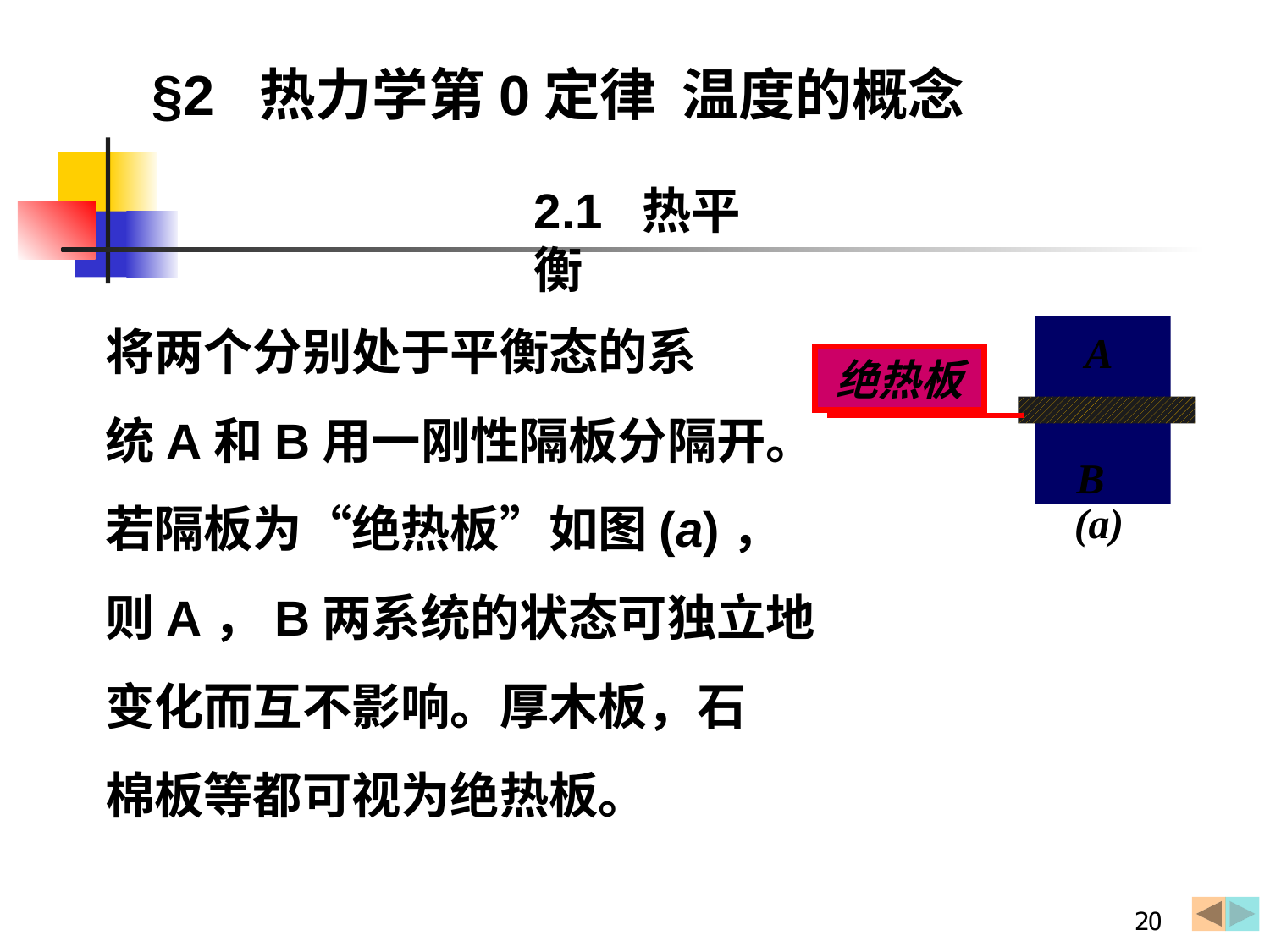

§2  热力学第0定律  温度的概念
2.1  热平衡
将两个分别处于平衡态的系
统A和B用一刚性隔板分隔开。
若隔板为“绝热板”如图(a)，
则A，B两系统的状态可独立地
变化而互不影响。厚木板，石
棉板等都可视为绝热板。

A
绝热板

B
(a)
20